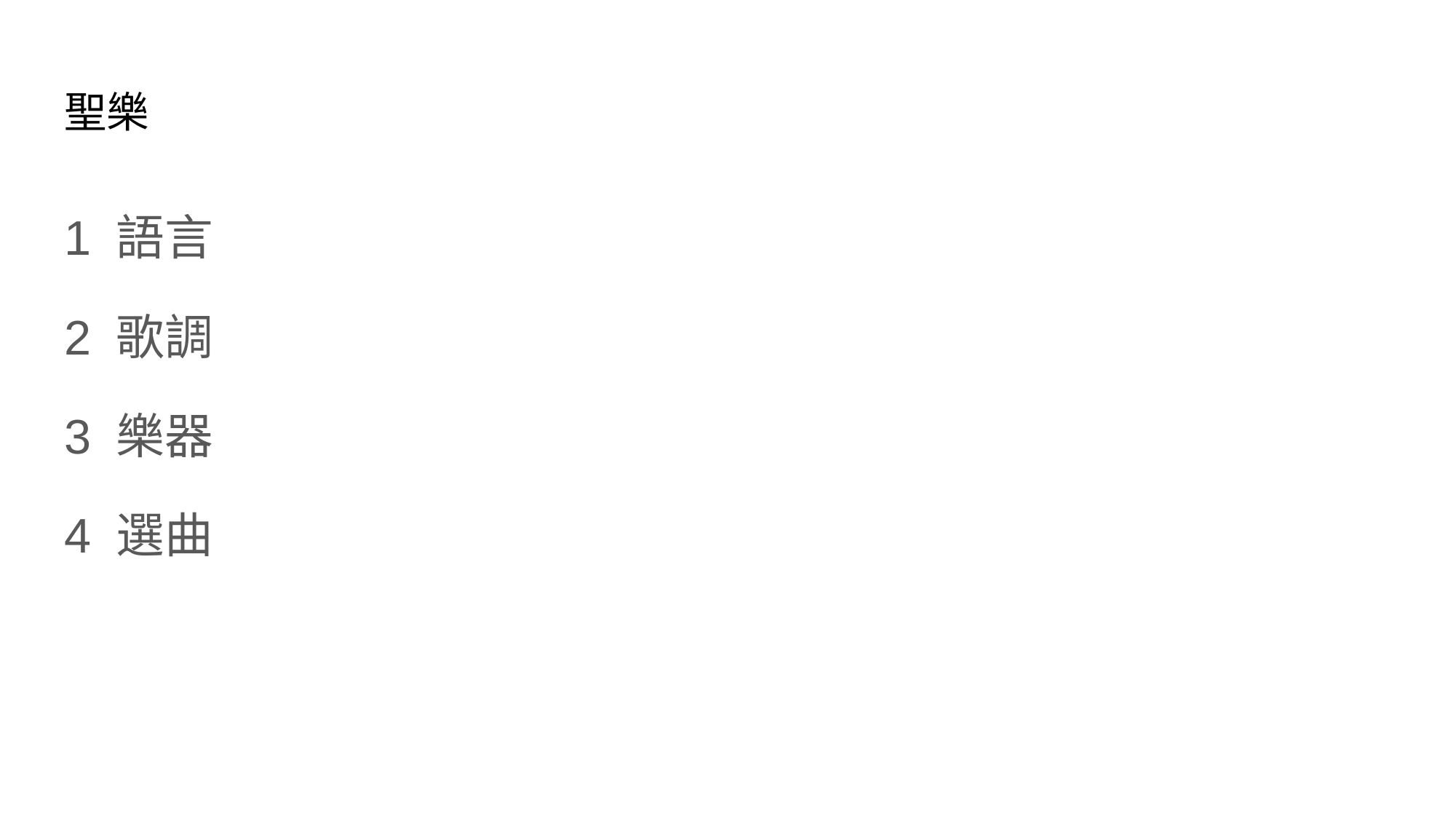

# 聖樂
1 語言
2 歌調
3 樂器
4 選曲